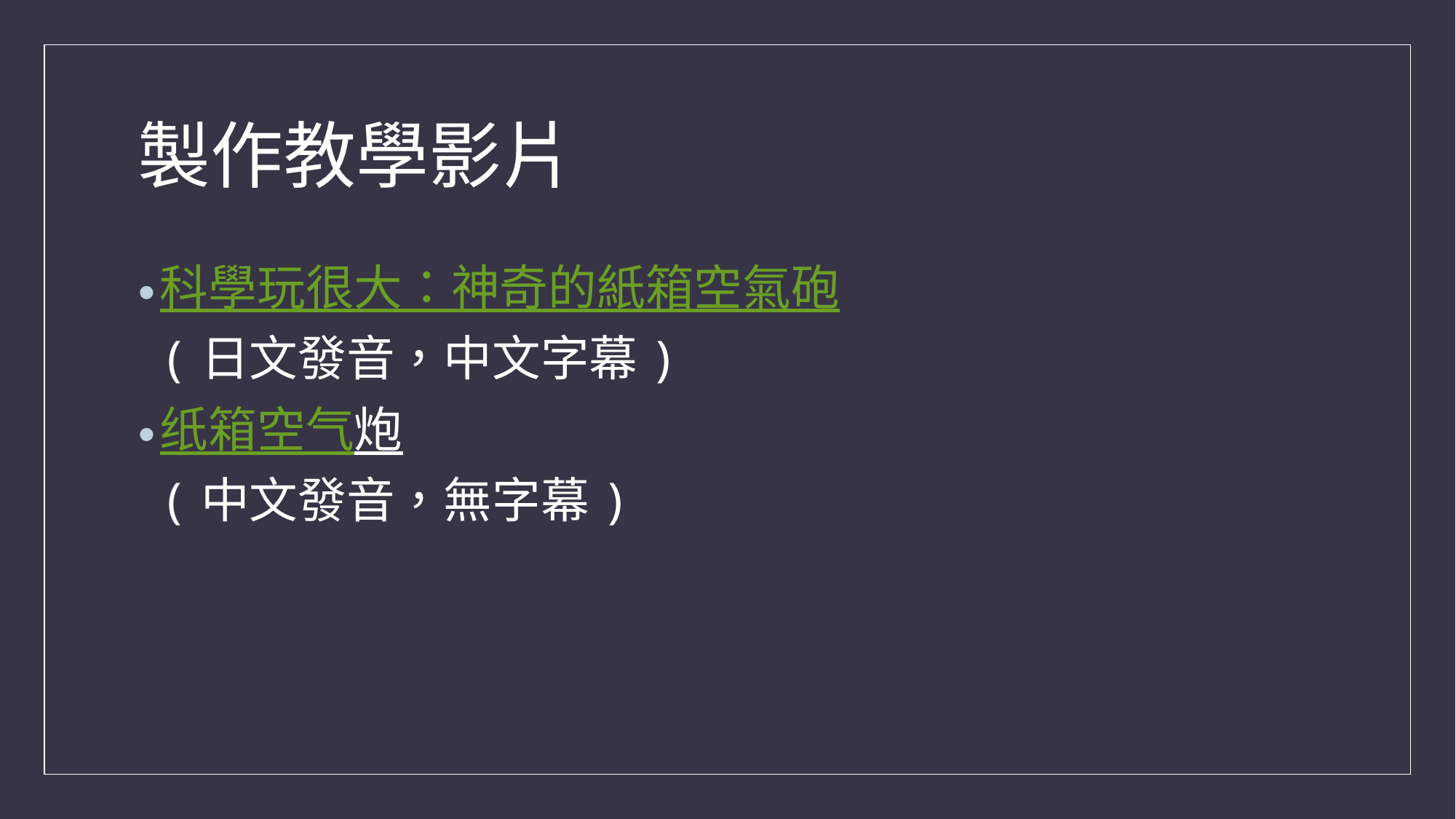

# 製作教學影片
科學玩很大：神奇的紙箱空氣砲
(日文發音，中文字幕)
纸箱空气炮
(中文發音，無字幕)